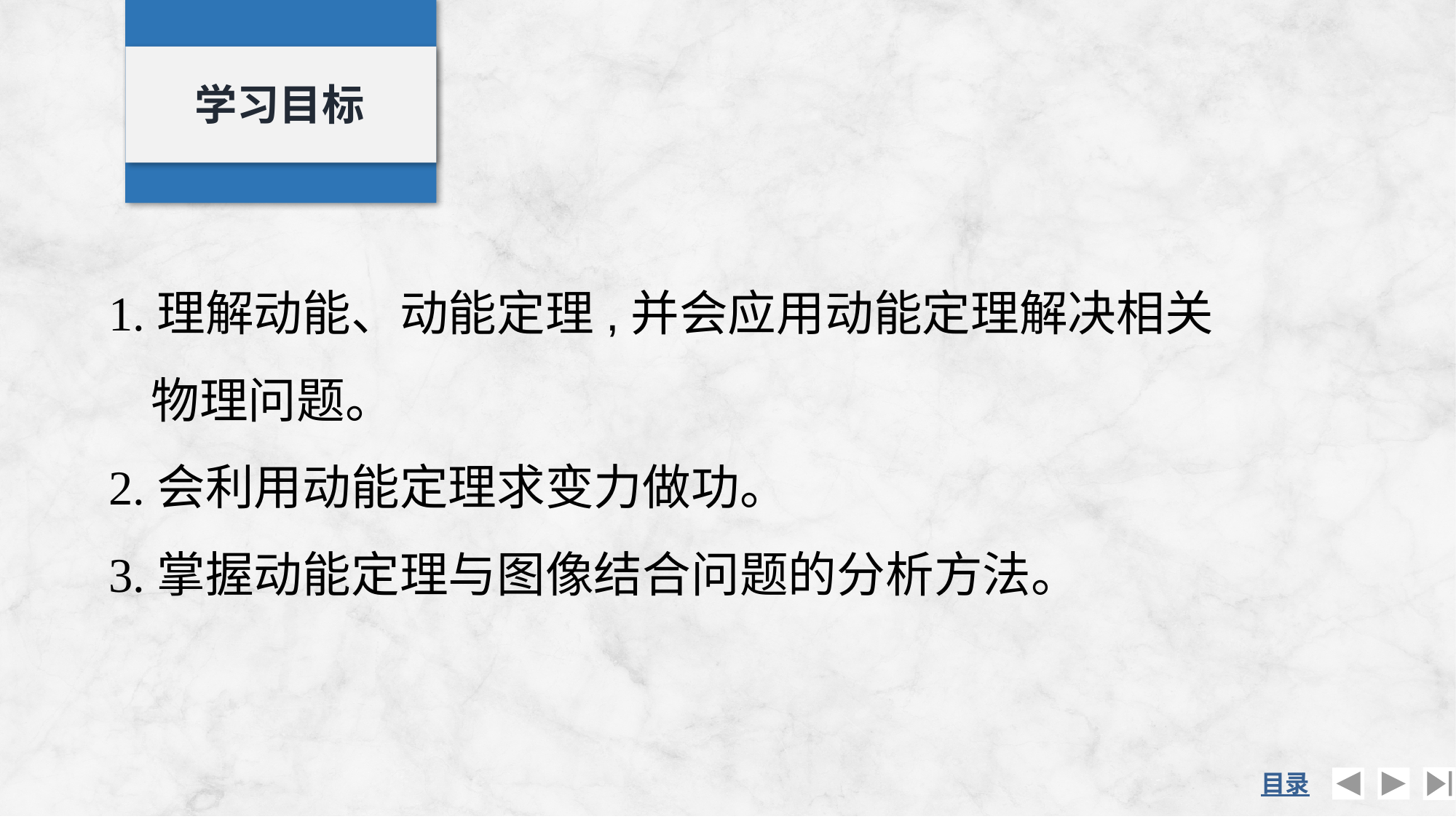

学习目标
1.理解动能、动能定理,并会应用动能定理解决相关物理问题。
2.会利用动能定理求变力做功。
3.掌握动能定理与图像结合问题的分析方法。